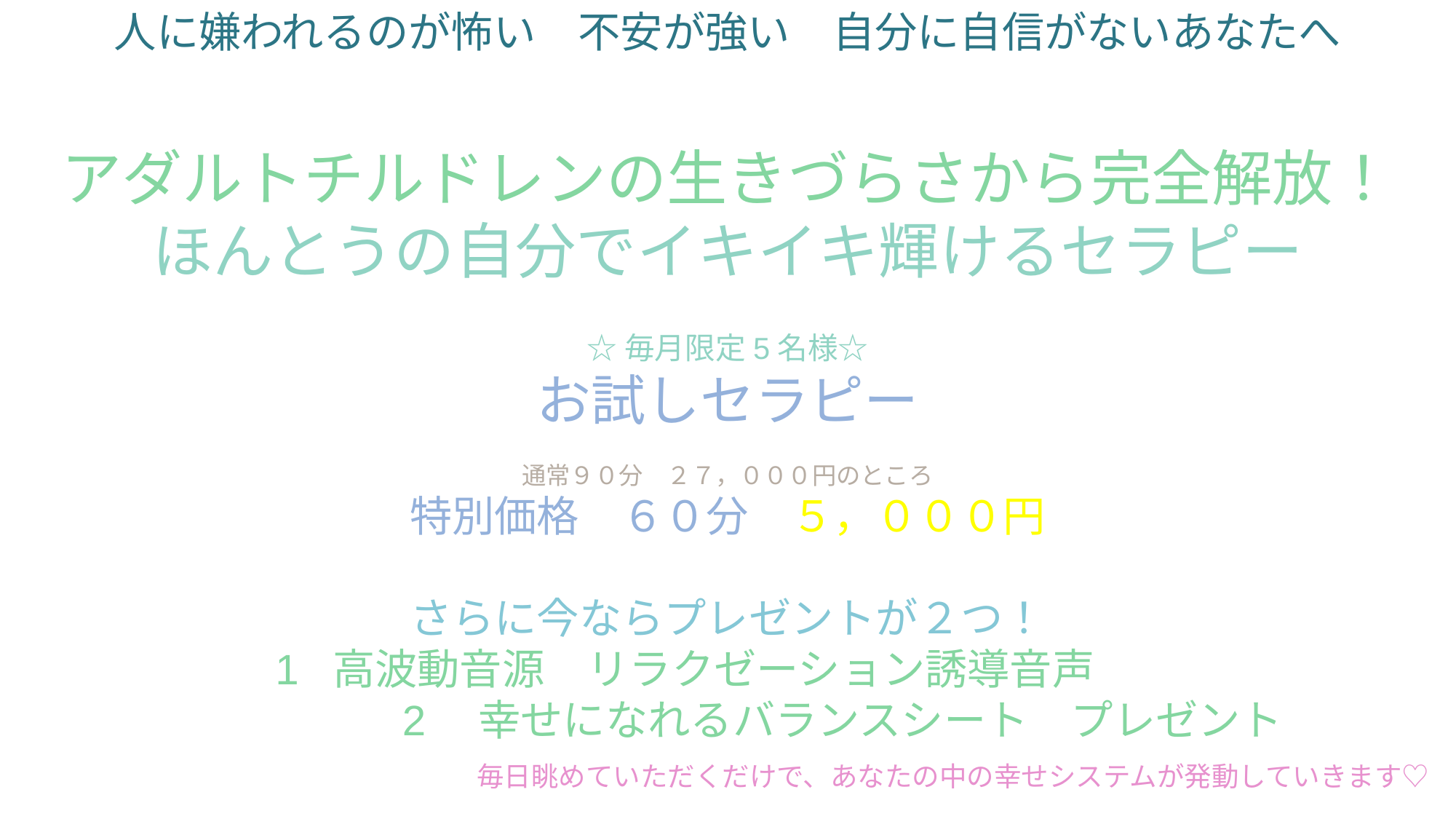

人に嫌われるのが怖い　不安が強い　自分に自信がないあなたへ

アダルトチルドレンの生きづらさから完全解放！
ほんとうの自分でイキイキ輝けるセラピー

☆毎月限定5名様☆
お試しセラピー

通常９０分　２７，０００円のところ
特別価格　６０分　５，０００円

さらに今ならプレゼントが２つ！
　　　　　　1  高波動音源　リラクゼーション誘導音声
　　　　　　　　　2　幸せになれるバランスシート　プレゼント
　　　　　　　　　　　毎日眺めていただくだけで、あなたの中の幸せシステムが発動していきます♡